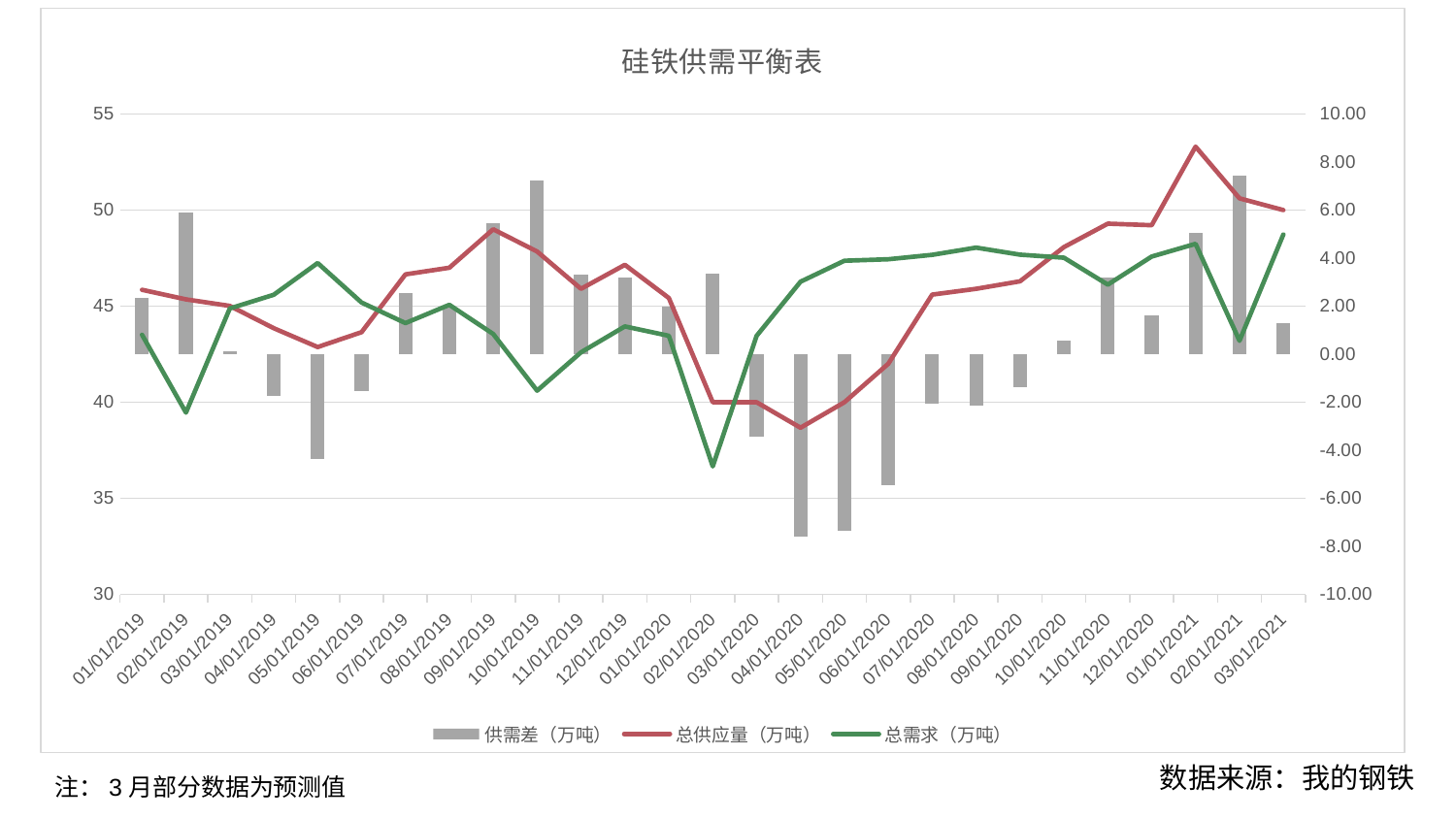

### Chart: 硅铁供需平衡表

| Category | 供需差（万吨） | 总供应量（万吨） | 总需求（万吨） |
|---|---|---|---|
| 43466 | 2.341995 | 45.85 | 43.508005 |
| 43497 | 5.89406 | 45.35 | 39.45594 |
| 43525 | 0.134499999999996 | 45.01 | 44.8755 |
| 43556 | -1.7405 | 43.85 | 45.5905 |
| 43586 | -4.3715 | 42.87 | 47.2415 |
| 43617 | -1.5455 | 43.64 | 45.1855 |
| 43647 | 2.53334999999999 | 46.65 | 44.11665 |
| 43678 | 1.9325 | 47.0 | 45.0675 |
| 43709 | 5.4505 | 49.0 | 43.5495 |
| 43739 | 7.24 | 47.84 | 40.6 |
| 43770 | 3.302 | 45.9 | 42.598 |
| 43800 | 3.209 | 47.15 | 43.941 |
| 43831 | 1.965205 | 45.42 | 43.454795 |
| 43862 | 3.34162999999999 | 40.0 | 36.65837 |
| 43891 | -3.45088 | 40.0 | 43.45088 |
| 43922 | -7.59941499999999 | 38.67 | 46.269415 |
| 43952 | -7.36168 | 40.0 | 47.36168 |
| 43983 | -5.44035 | 42.0 | 47.44035 |
| 44013 | -2.0688 | 45.6 | 47.6688 |
| 44044 | -2.14244 | 45.9 | 48.04244 |
| 44075 | -1.38739999999999 | 46.29 | 47.6774 |
| 44105 | 0.550400000000003 | 48.07 | 47.5196 |
| 44136 | 3.17274 | 49.29 | 46.11726 |
| 44166 | 1.629905 | 49.21 | 47.580095 |
| 44197 | 5.05931 | 53.3 | 48.24069 |
| 44228 | 7.41438166666667 | 50.61 | 43.1956183333333 |
| 44256 | 1.273 | 50.0 | 48.727 |
数据来源：我的钢铁
注：3月部分数据为预测值